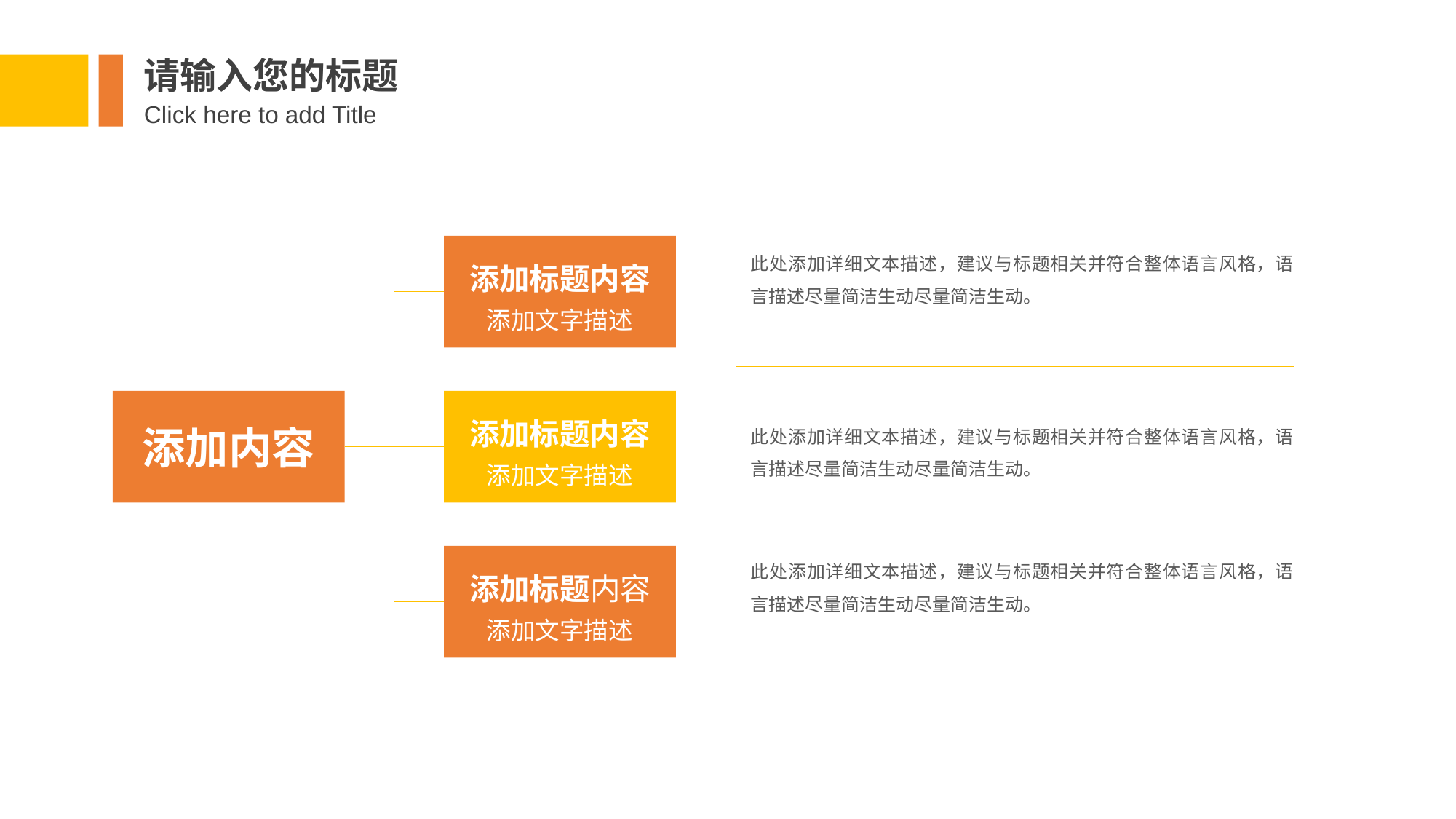

请输入您的标题

Click here to add Title
此处添加详细文本描述，建议与标题相关并符合整体语言风格，语言描述尽量简洁生动尽量简洁生动。
添加标题内容
添加文字描述
添加内容
添加标题内容
添加文字描述
此处添加详细文本描述，建议与标题相关并符合整体语言风格，语言描述尽量简洁生动尽量简洁生动。
此处添加详细文本描述，建议与标题相关并符合整体语言风格，语言描述尽量简洁生动尽量简洁生动。
添加标题内容
添加文字描述